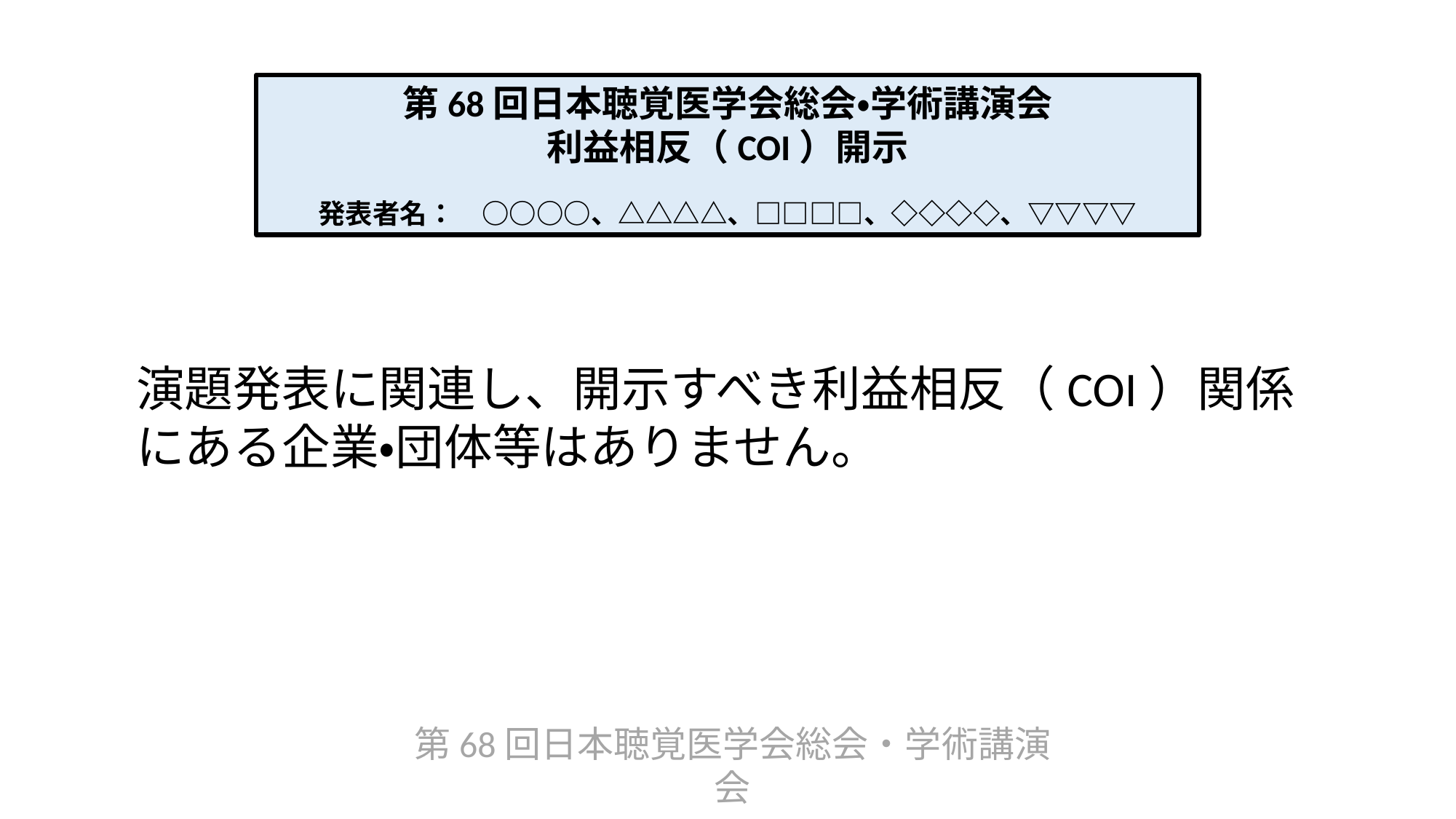

第68回日本聴覚医学会総会・学術講演会
利益相反（COI）開示

発表者名：　○○○○、△△△△、□□□□、◇◇◇◇、▽▽▽▽
演題発表に関連し、開示すべき利益相反（COI）関係にある企業・団体等はありません。
第68回日本聴覚医学会総会・学術講演会